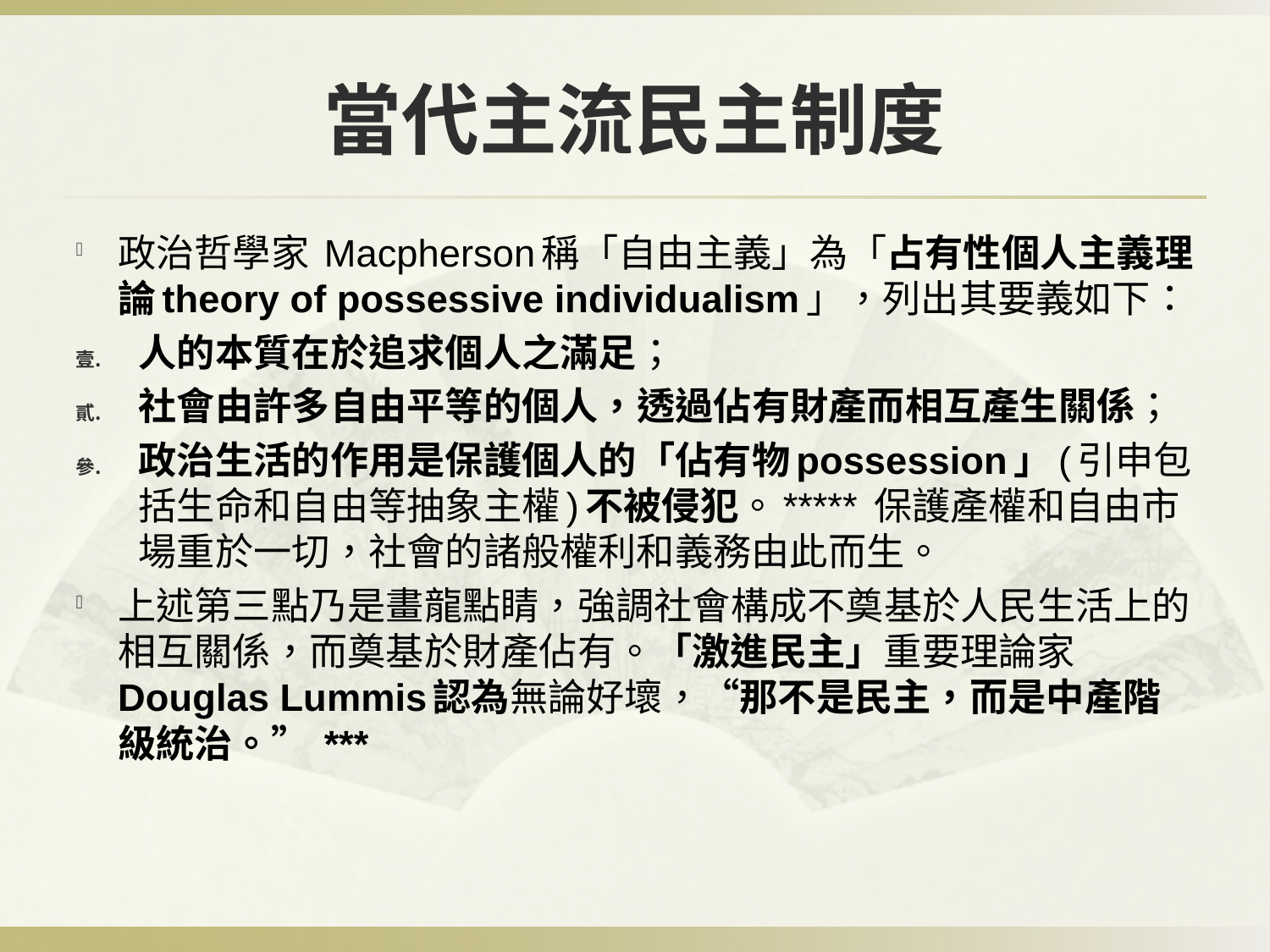

# 當代主流民主制度
政治哲學家 Macpherson稱「自由主義」為「占有性個人主義理論theory of possessive individualism」，列出其要義如下：
人的本質在於追求個人之滿足；
社會由許多自由平等的個人，透過佔有財產而相互產生關係；
政治生活的作用是保護個人的「佔有物possession」(引申包括生命和自由等抽象主權)不被侵犯。***** 保護產權和自由市場重於一切，社會的諸般權利和義務由此而生。
上述第三點乃是畫龍點睛，強調社會構成不奠基於人民生活上的相互關係，而奠基於財產佔有。「激進民主」重要理論家Douglas Lummis認為無論好壞，“那不是民主，而是中產階級統治。” ***